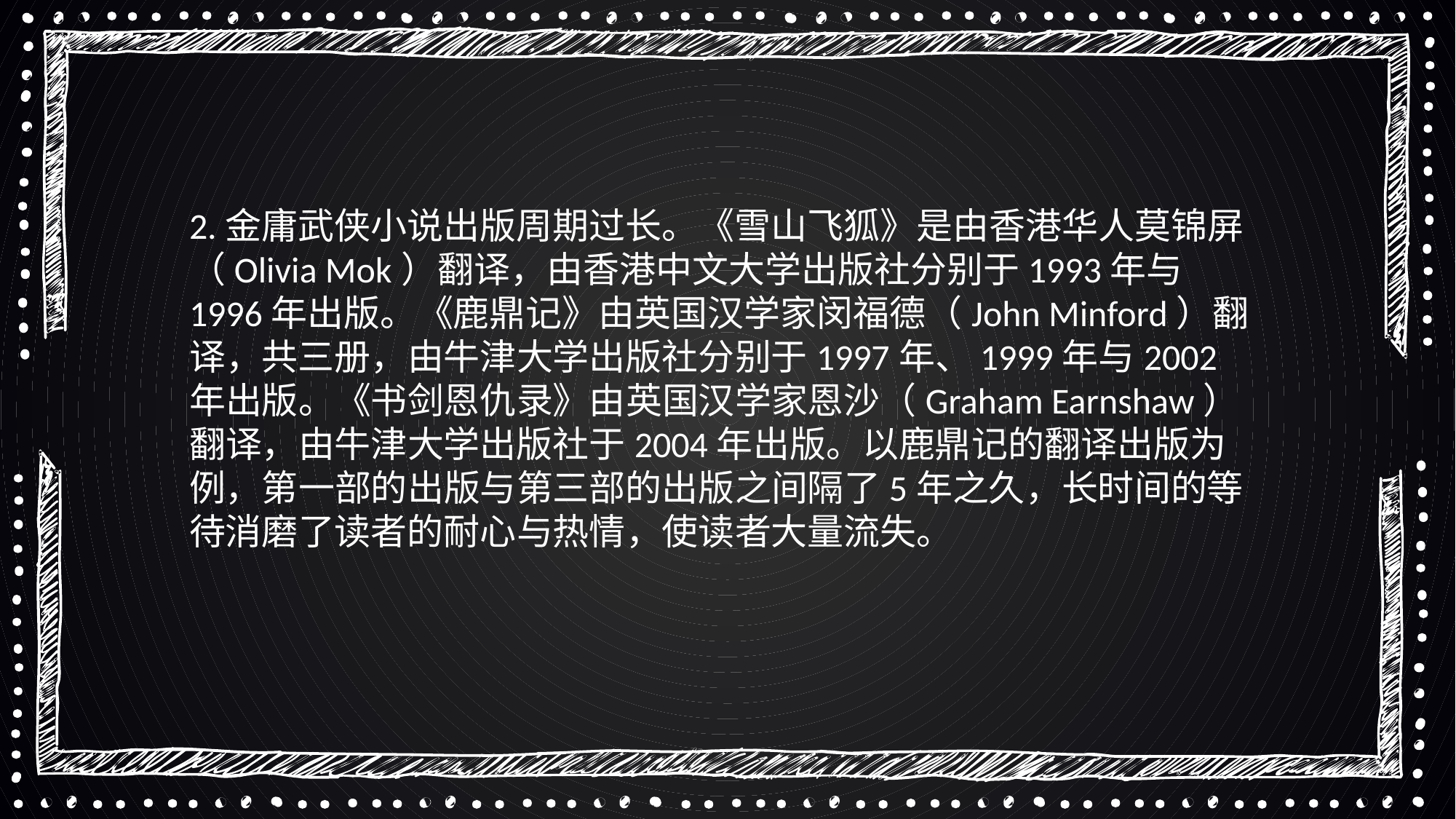

2.金庸武侠小说出版周期过长。《雪山飞狐》是由香港华人莫锦屏（Olivia Mok）翻译，由香港中文大学出版社分别于1993年与1996年出版。《鹿鼎记》由英国汉学家闵福德（John Minford）翻译，共三册，由牛津大学出版社分别于1997年、1999年与2002年出版。《书剑恩仇录》由英国汉学家恩沙（Graham Earnshaw）翻译，由牛津大学出版社于2004年出版。以鹿鼎记的翻译出版为例，第一部的出版与第三部的出版之间隔了5年之久，长时间的等待消磨了读者的耐心与热情，使读者大量流失。